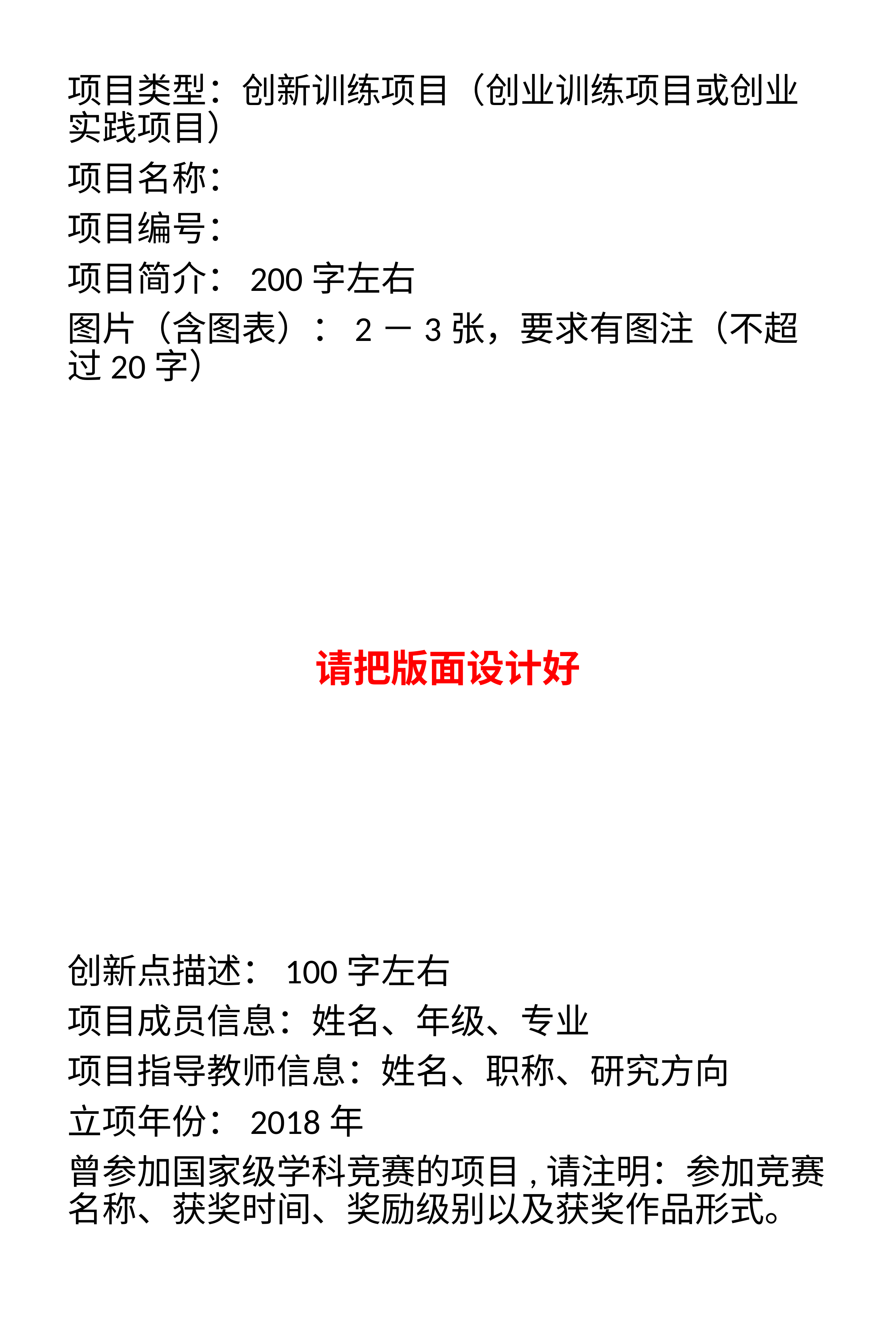

项目类型：创新训练项目（创业训练项目或创业实践项目）
项目名称：
项目编号：
项目简介：200字左右
图片（含图表）：2－3张，要求有图注（不超过20字）

请把版面设计好

创新点描述：100字左右
项目成员信息：姓名、年级、专业
项目指导教师信息：姓名、职称、研究方向
立项年份：2018年
曾参加国家级学科竞赛的项目,请注明：参加竞赛名称、获奖时间、奖励级别以及获奖作品形式。